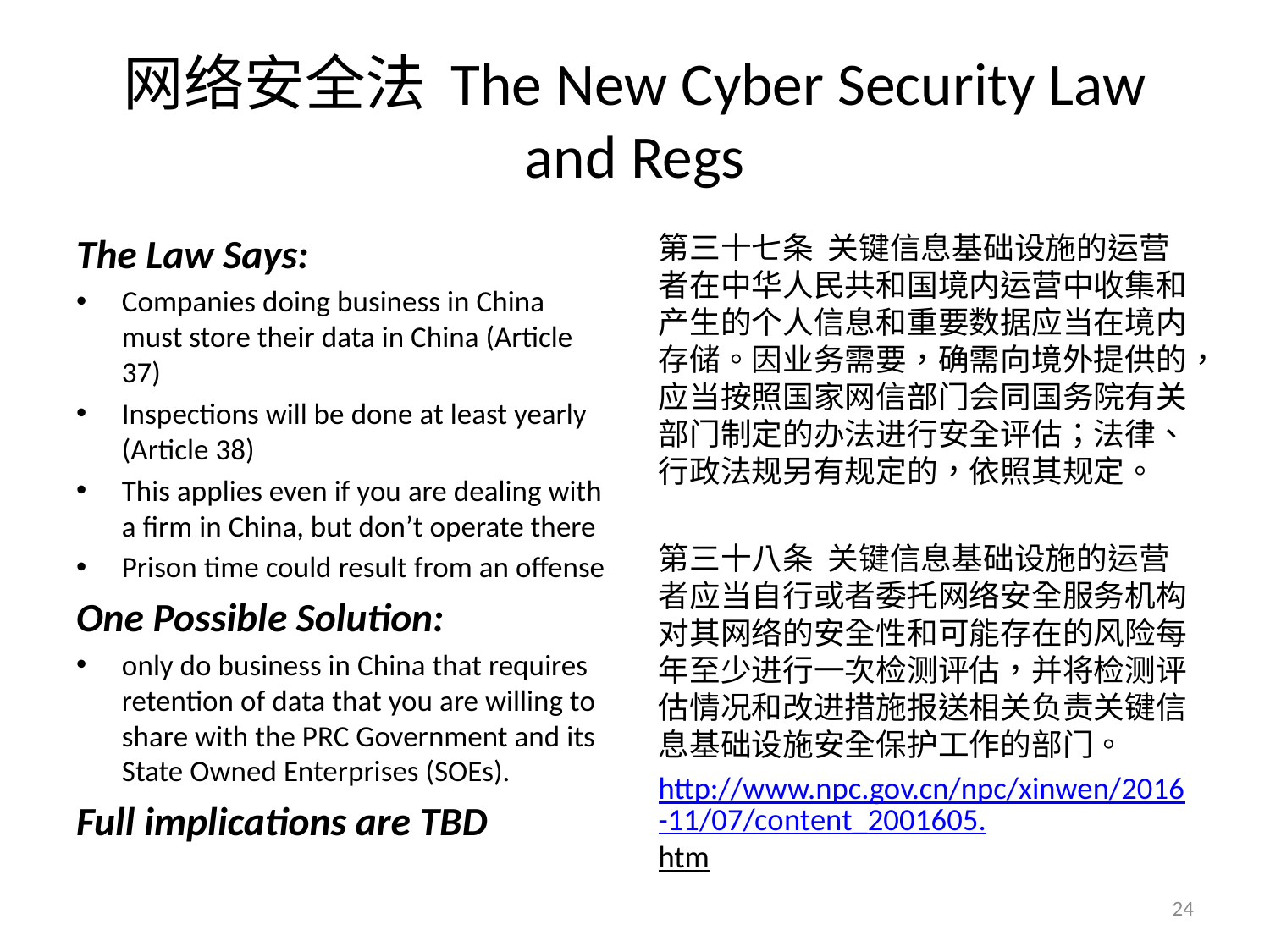

# 网络安全法 The New Cyber Security Law and Regs
The Law Says:
Companies doing business in China must store their data in China (Article 37)
Inspections will be done at least yearly (Article 38)
This applies even if you are dealing with a firm in China, but don’t operate there
Prison time could result from an offense
One Possible Solution:
only do business in China that requires retention of data that you are willing to share with the PRC Government and its State Owned Enterprises (SOEs).
Full implications are TBD

第三十七条  关键信息基础设施的运营者在中华人民共和国境内运营中收集和产生的个人信息和重要数据应当在境内存储。因业务需要，确需向境外提供的，应当按照国家网信部门会同国务院有关部门制定的办法进行安全评估；法律、行政法规另有规定的，依照其规定。

第三十八条  关键信息基础设施的运营者应当自行或者委托网络安全服务机构对其网络的安全性和可能存在的风险每年至少进行一次检测评估，并将检测评估情况和改进措施报送相关负责关键信息基础设施安全保护工作的部门。
http://www.npc.gov.cn/npc/xinwen/2016-11/07/content_2001605.htm
24